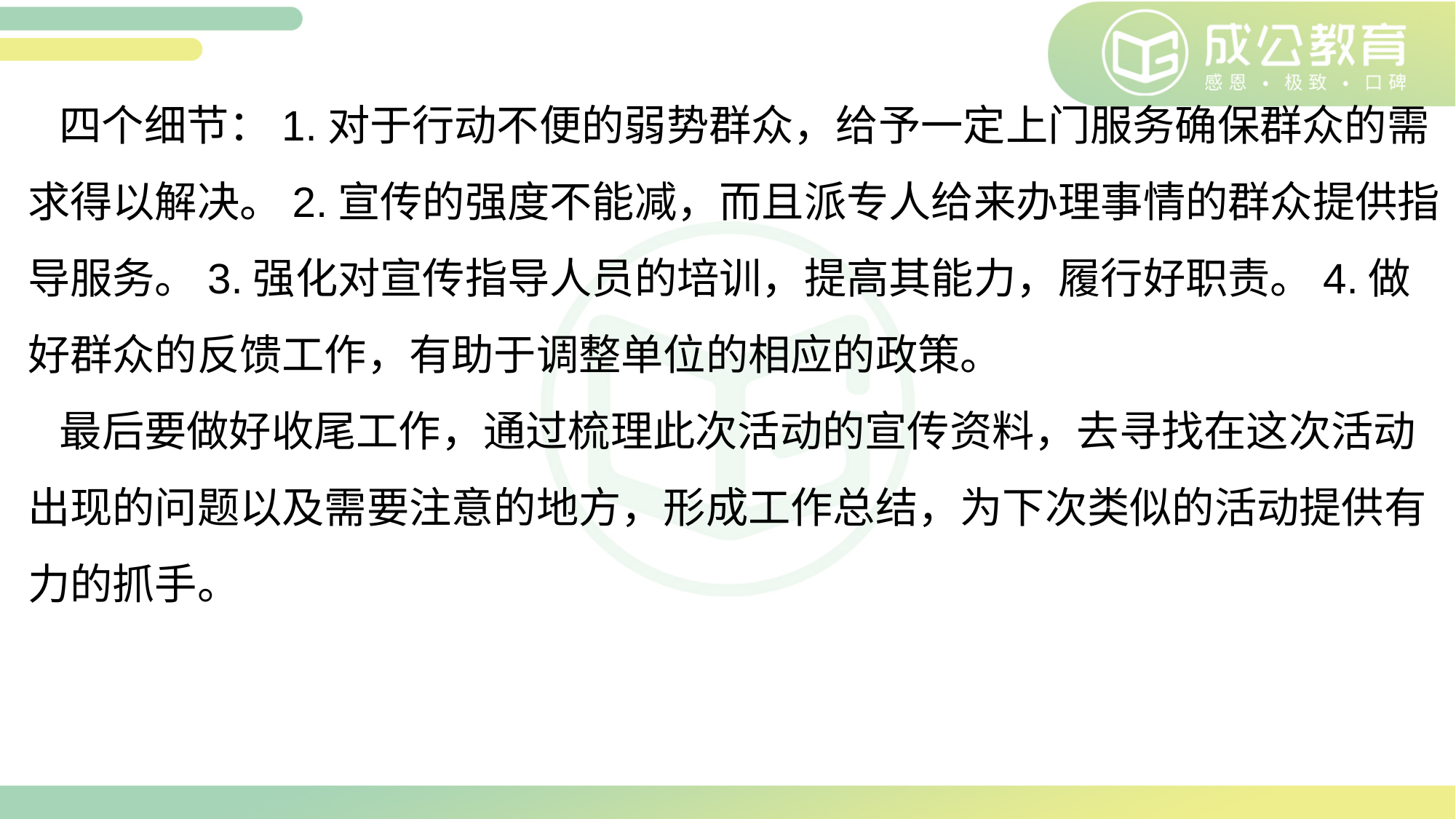

四个细节：1.对于行动不便的弱势群众，给予一定上门服务确保群众的需求得以解决。2.宣传的强度不能减，而且派专人给来办理事情的群众提供指导服务。3.强化对宣传指导人员的培训，提高其能力，履行好职责。4.做好群众的反馈工作，有助于调整单位的相应的政策。
最后要做好收尾工作，通过梳理此次活动的宣传资料，去寻找在这次活动出现的问题以及需要注意的地方，形成工作总结，为下次类似的活动提供有力的抓手。